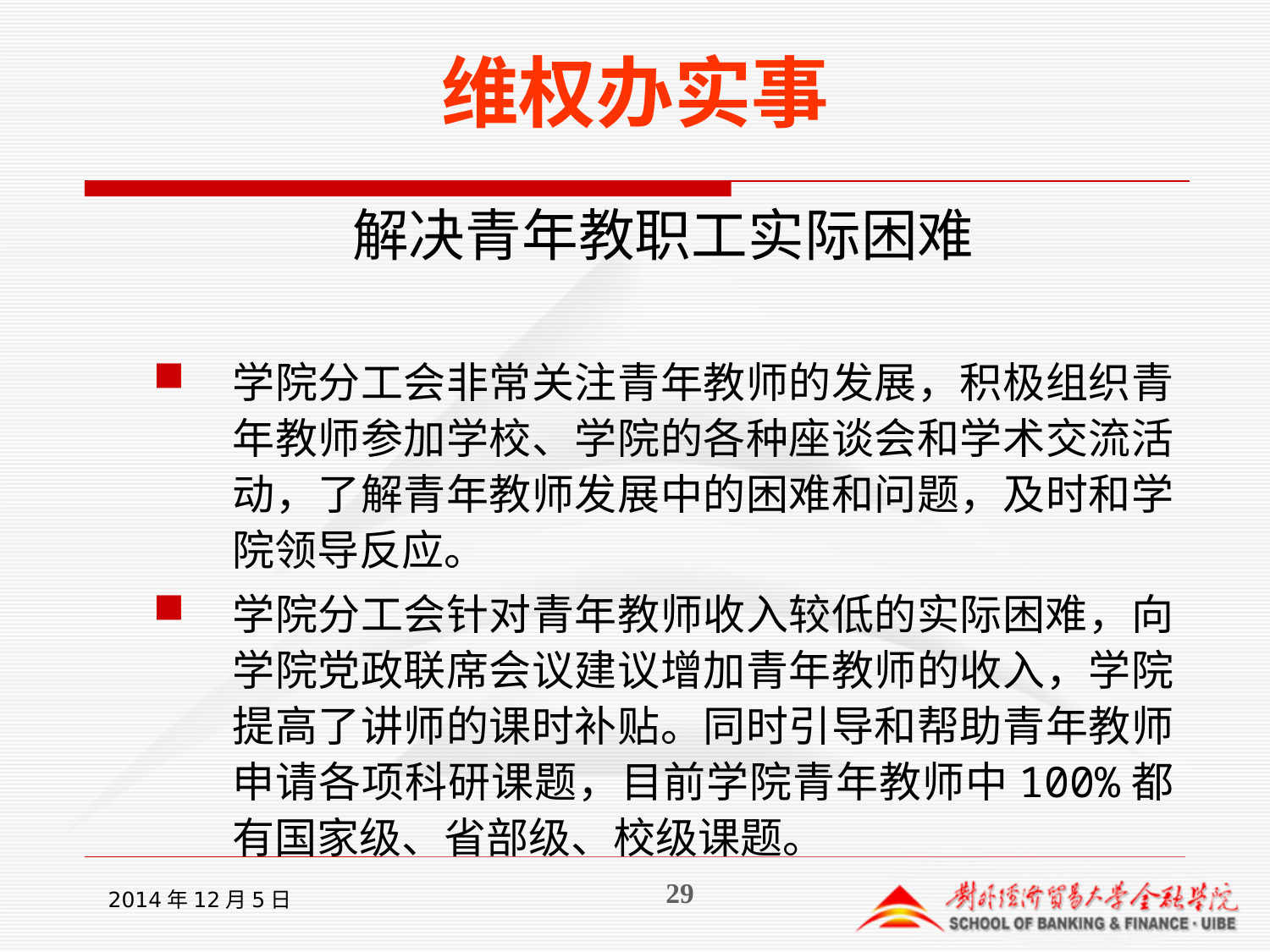

# 维权办实事
解决青年教职工实际困难

学院分工会非常关注青年教师的发展，积极组织青年教师参加学校、学院的各种座谈会和学术交流活动，了解青年教师发展中的困难和问题，及时和学院领导反应。
学院分工会针对青年教师收入较低的实际困难，向学院党政联席会议建议增加青年教师的收入，学院提高了讲师的课时补贴。同时引导和帮助青年教师申请各项科研课题，目前学院青年教师中100%都有国家级、省部级、校级课题。
2014年12月5日